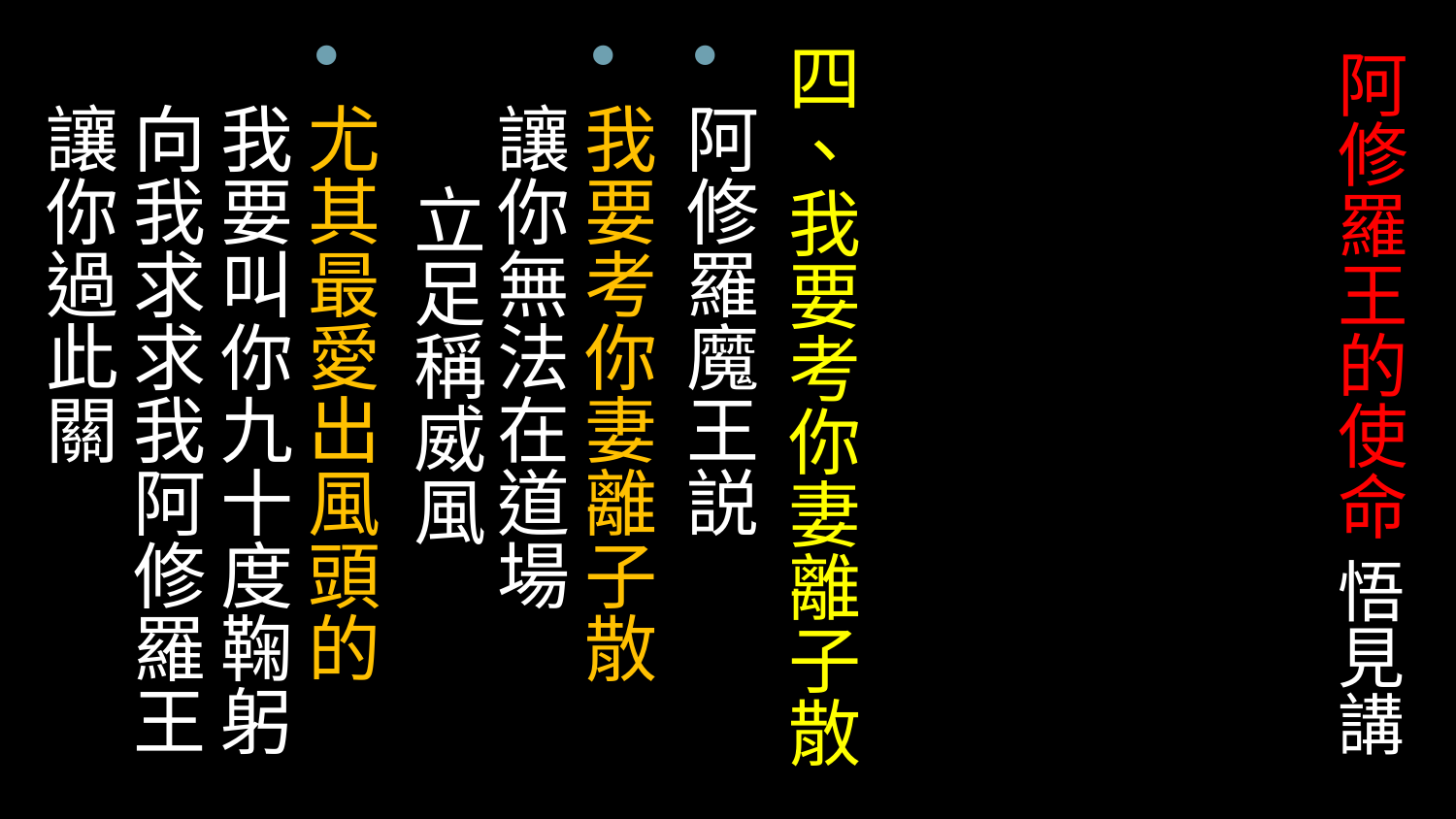

# 阿修羅王的使命 悟見講
四、我要考你妻離子散
阿修羅魔王説
我要考你妻離子散　
讓你無法在道場                立足稱威風
尤其最愛出風頭的　
我要叫你九十度鞠躬向我求求我阿修羅王讓你過此關